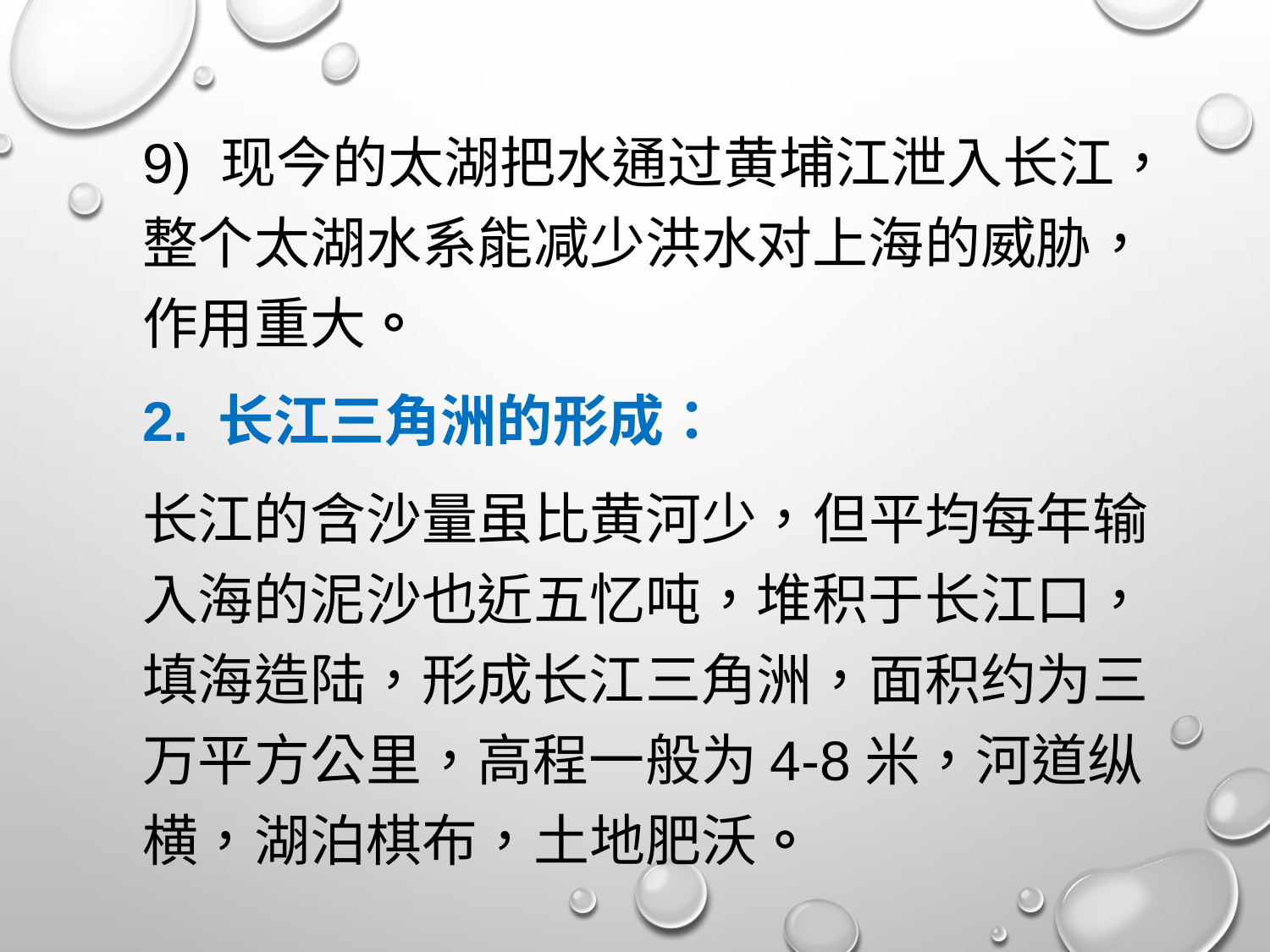

9) 现今的太湖把水通过黄埔江泄入长江，整个太湖水系能减少洪水对上海的威胁，作用重大。
2. 长江三角洲的形成：
长江的含沙量虽比黄河少，但平均每年输入海的泥沙也近五忆吨，堆积于长江口，填海造陆，形成长江三角洲，面积约为三万平方公里，高程一般为4-8米，河道纵横，湖泊棋布，土地肥沃。